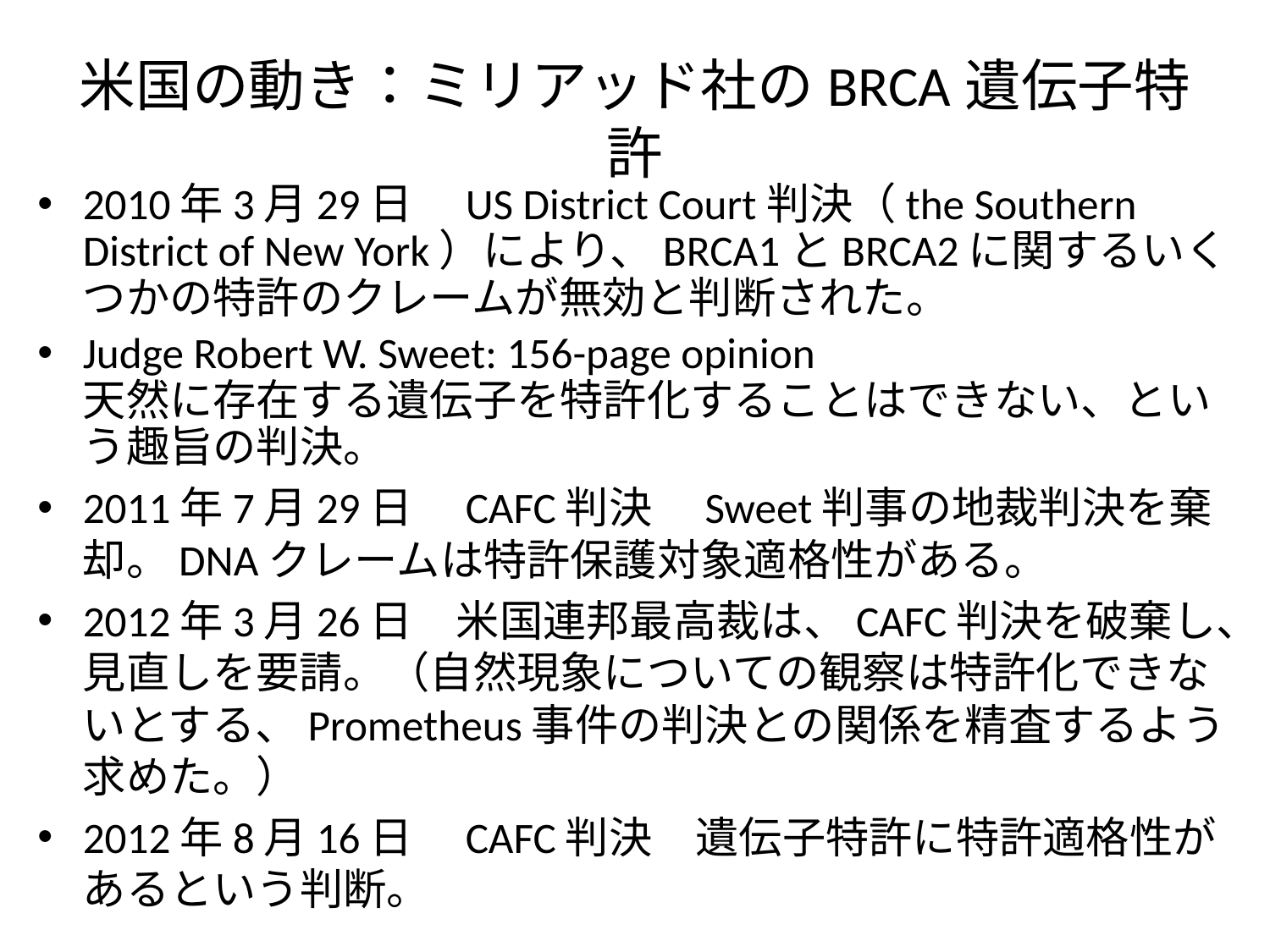

# 米国の動き：ミリアッド社のBRCA遺伝子特許
2010年3月29日　US District Court判決（the Southern District of New York）により、BRCA1とBRCA2に関するいくつかの特許のクレームが無効と判断された。
Judge Robert W. Sweet: 156-page opinion
天然に存在する遺伝子を特許化することはできない、という趣旨の判決。
2011年7月29日　CAFC判決　Sweet判事の地裁判決を棄却。DNAクレームは特許保護対象適格性がある。
2012年3月26日　米国連邦最高裁は、CAFC判決を破棄し、見直しを要請。（自然現象についての観察は特許化できないとする、Prometheus事件の判決との関係を精査するよう求めた。）
2012年8月16日　CAFC判決　遺伝子特許に特許適格性があるという判断。